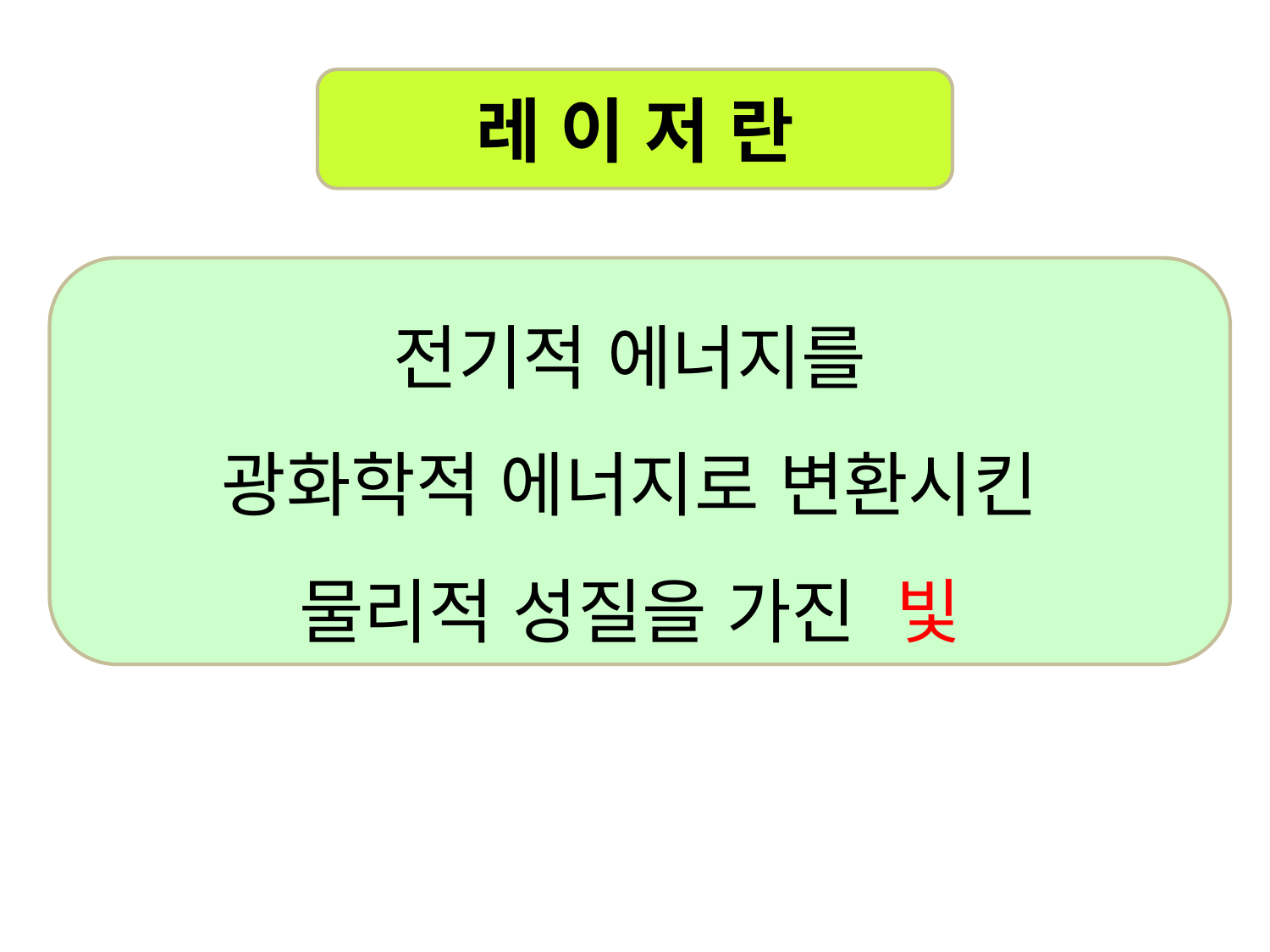

레 이 저 란
전기적 에너지를
광화학적 에너지로 변환시킨
물리적 성질을 가진  빛